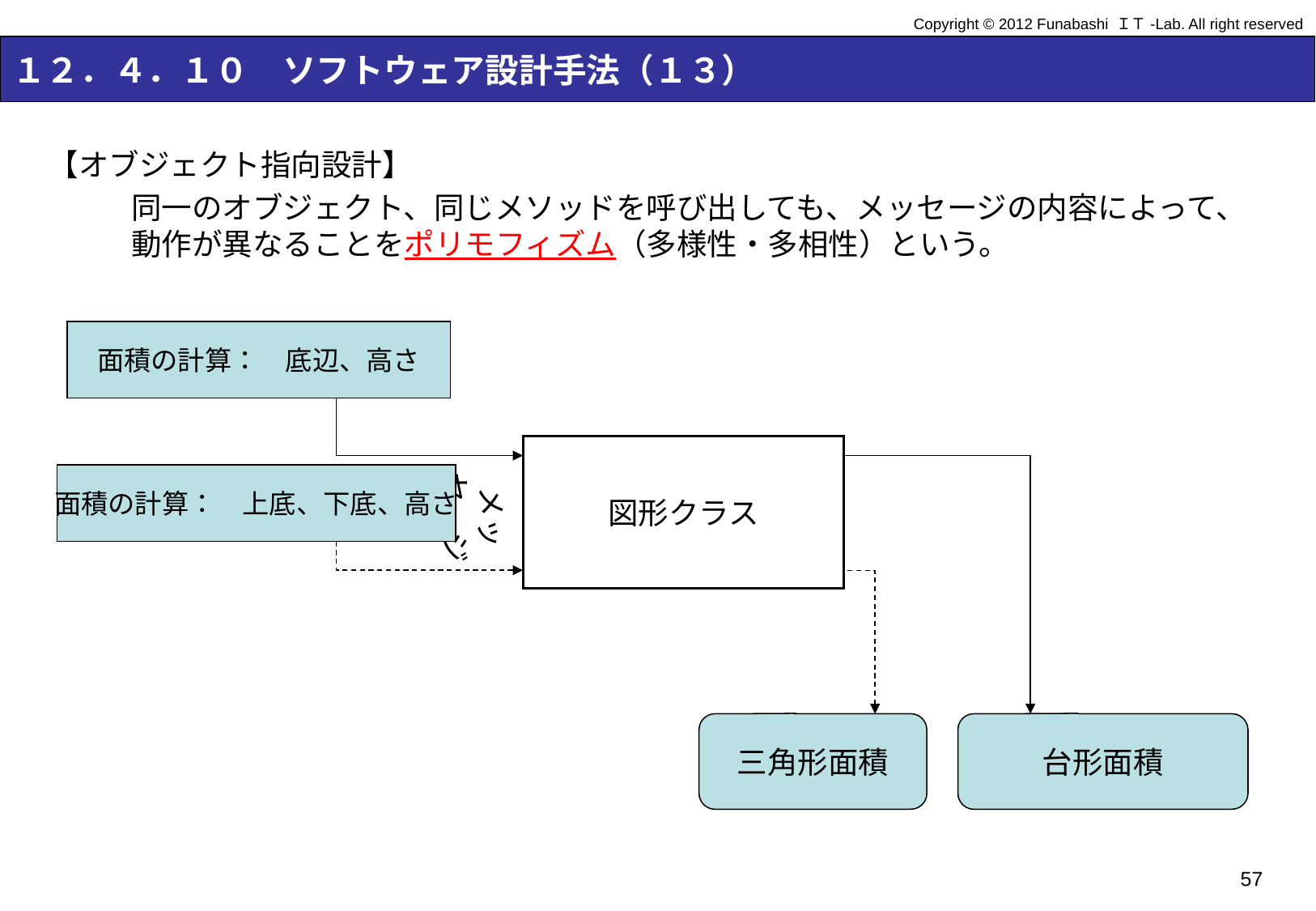

Copyright © 2012 Funabashi ＩＴ-Lab. All right reserved
# １２．４．１０　ソフトウェア設計手法（１３）
【オブジェクト指向設計】
同一のオブジェクト、同じメソッドを呼び出しても、メッセージの内容によって、動作が異なることをポリモフィズム（多様性・多相性）という。

面積の計算：　底辺、高さ

図形クラス

メッセージ

面積の計算：　上底、下底、高さ

三角形面積
台形面積
57